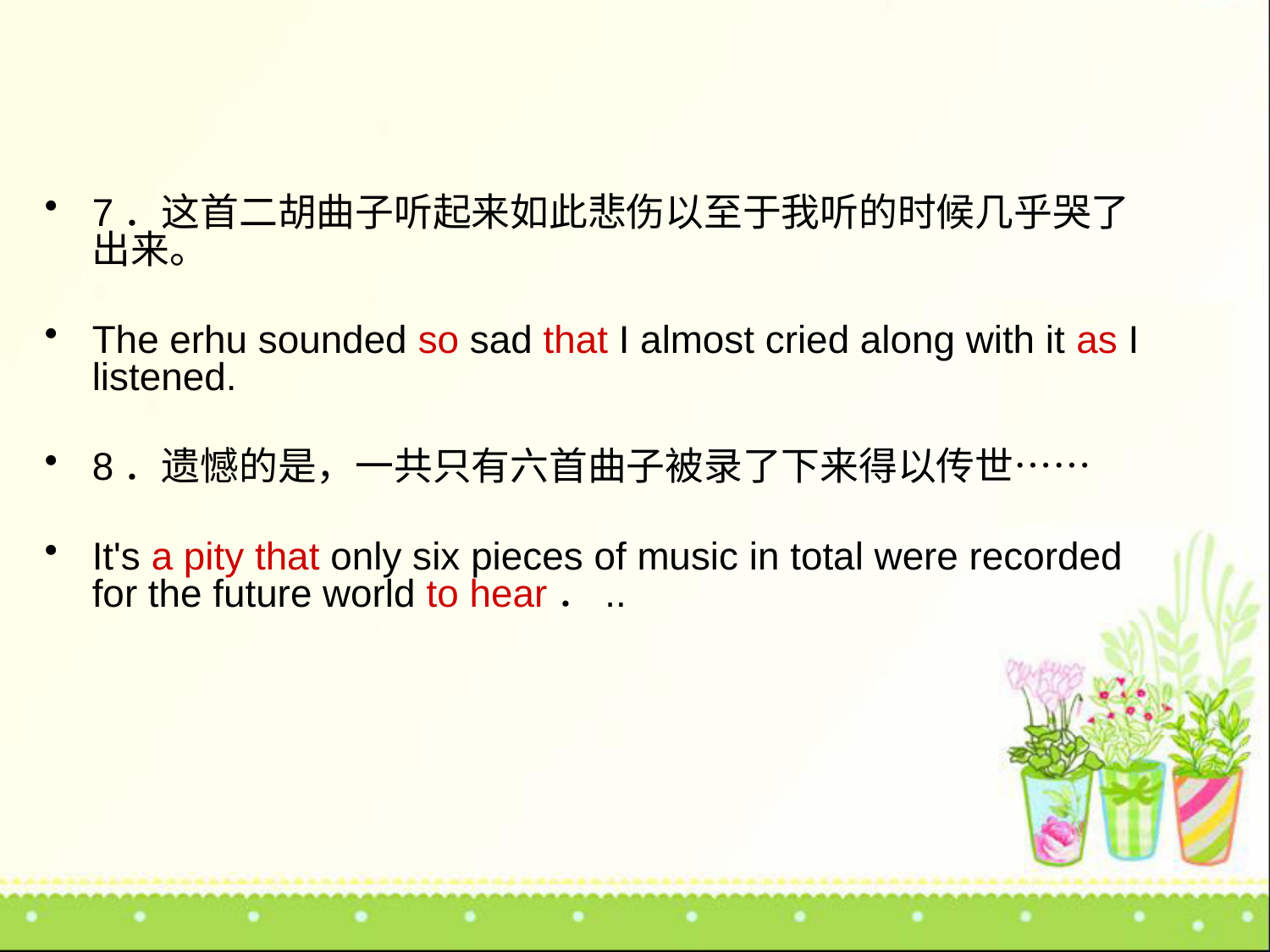

7．这首二胡曲子听起来如此悲伤以至于我听的时候几乎哭了出来。

The erhu sounded so sad that I almost cried along with it as I listened.

8．遗憾的是，一共只有六首曲子被录了下来得以传世……

It's a pity that only six pieces of music in total were recorded for the future world to hear．..